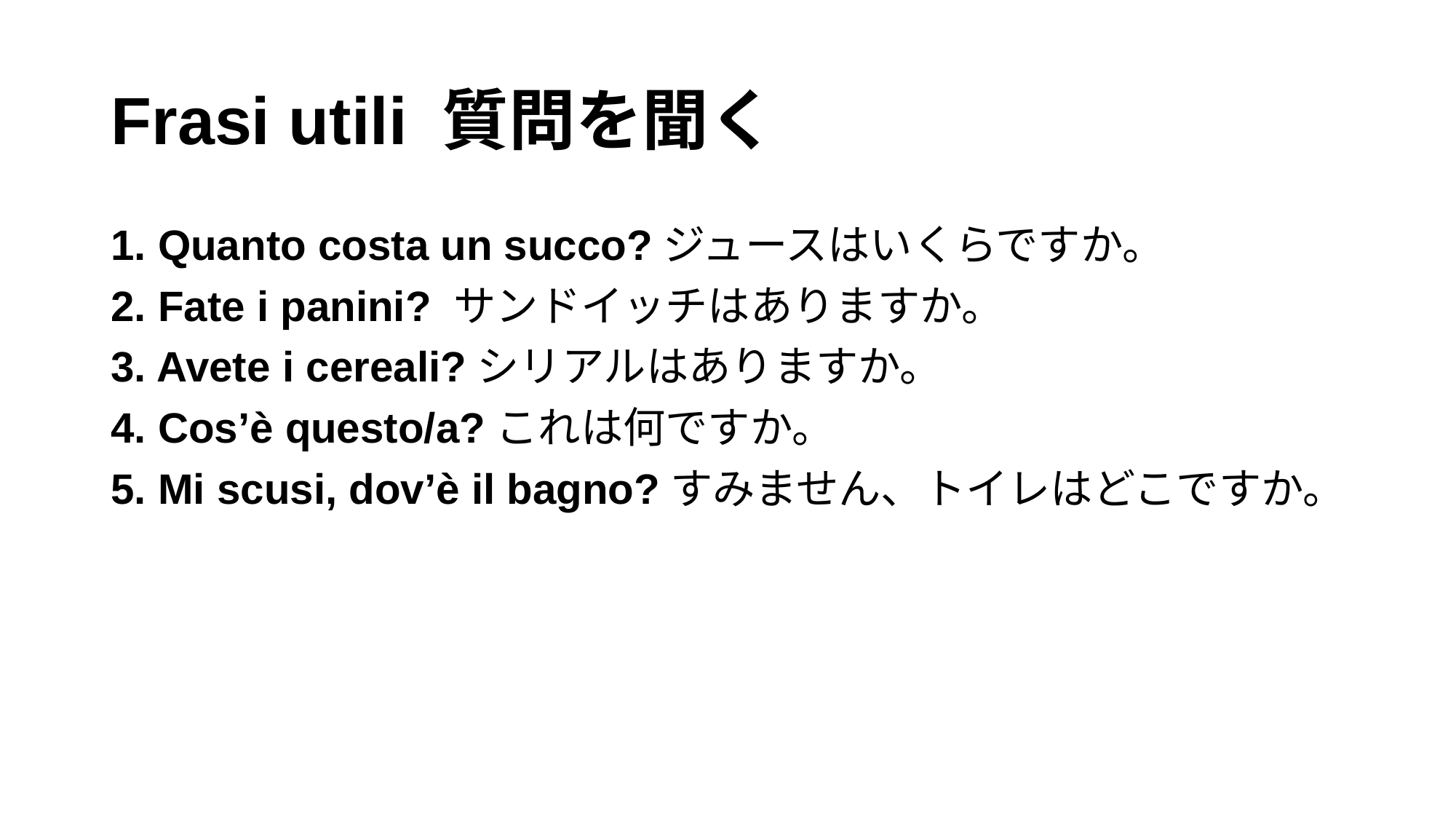

# Frasi utili 質問を聞く
1. Quanto costa un succo?ジュースはいくらですか。
2. Fate i panini? サンドイッチはありますか。
3. Avete i cereali?シリアルはありますか。
4. Cos’è questo/a?これは何ですか。
5. Mi scusi, dov’è il bagno?すみません、トイレはどこですか。